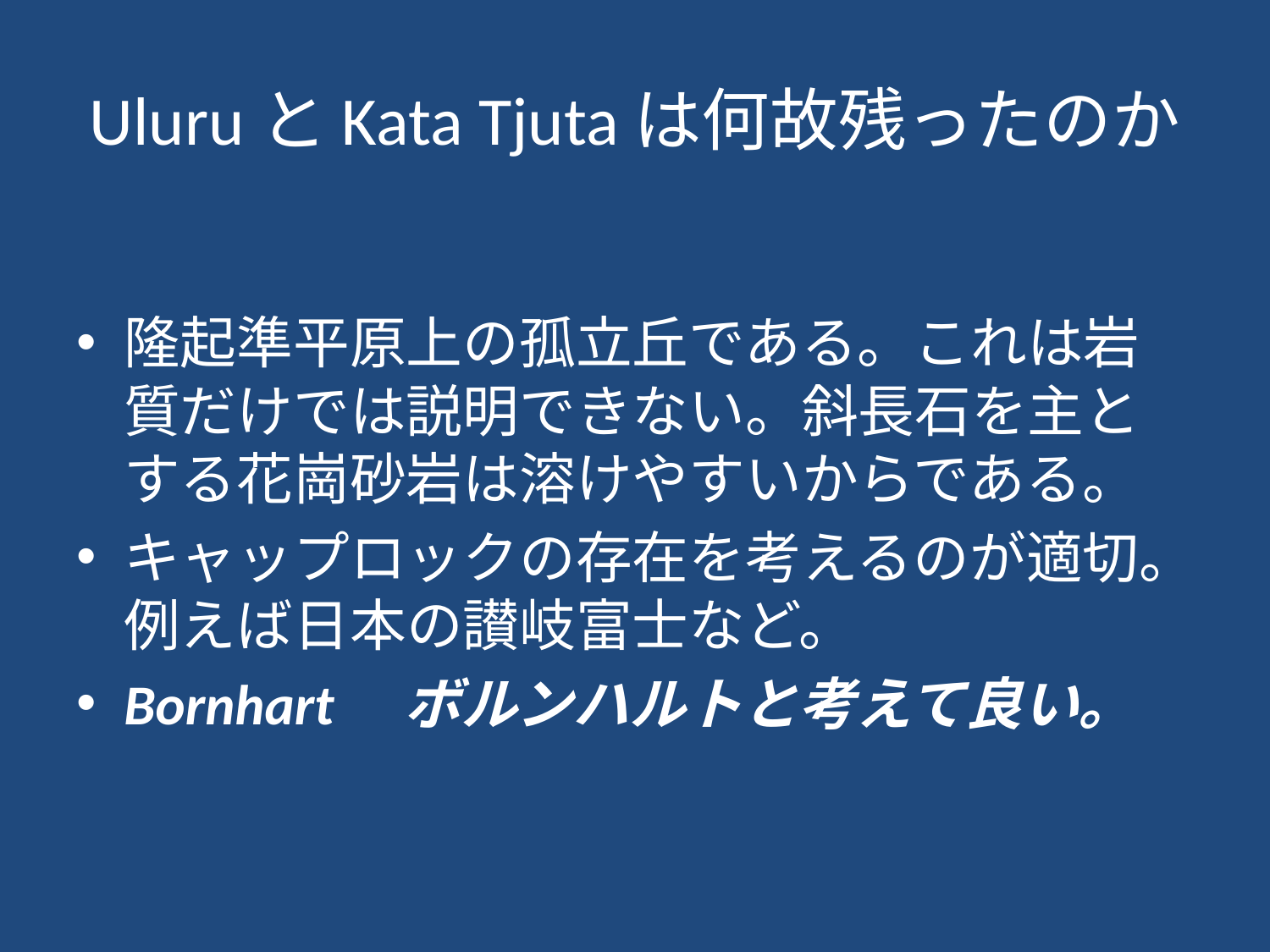

# UluruとKata Tjutaは何故残ったのか

隆起準平原上の孤立丘である。これは岩質だけでは説明できない。斜長石を主とする花崗砂岩は溶けやすいからである。
キャップロックの存在を考えるのが適切。例えば日本の讃岐富士など。
Bornhart　ボルンハルトと考えて良い。